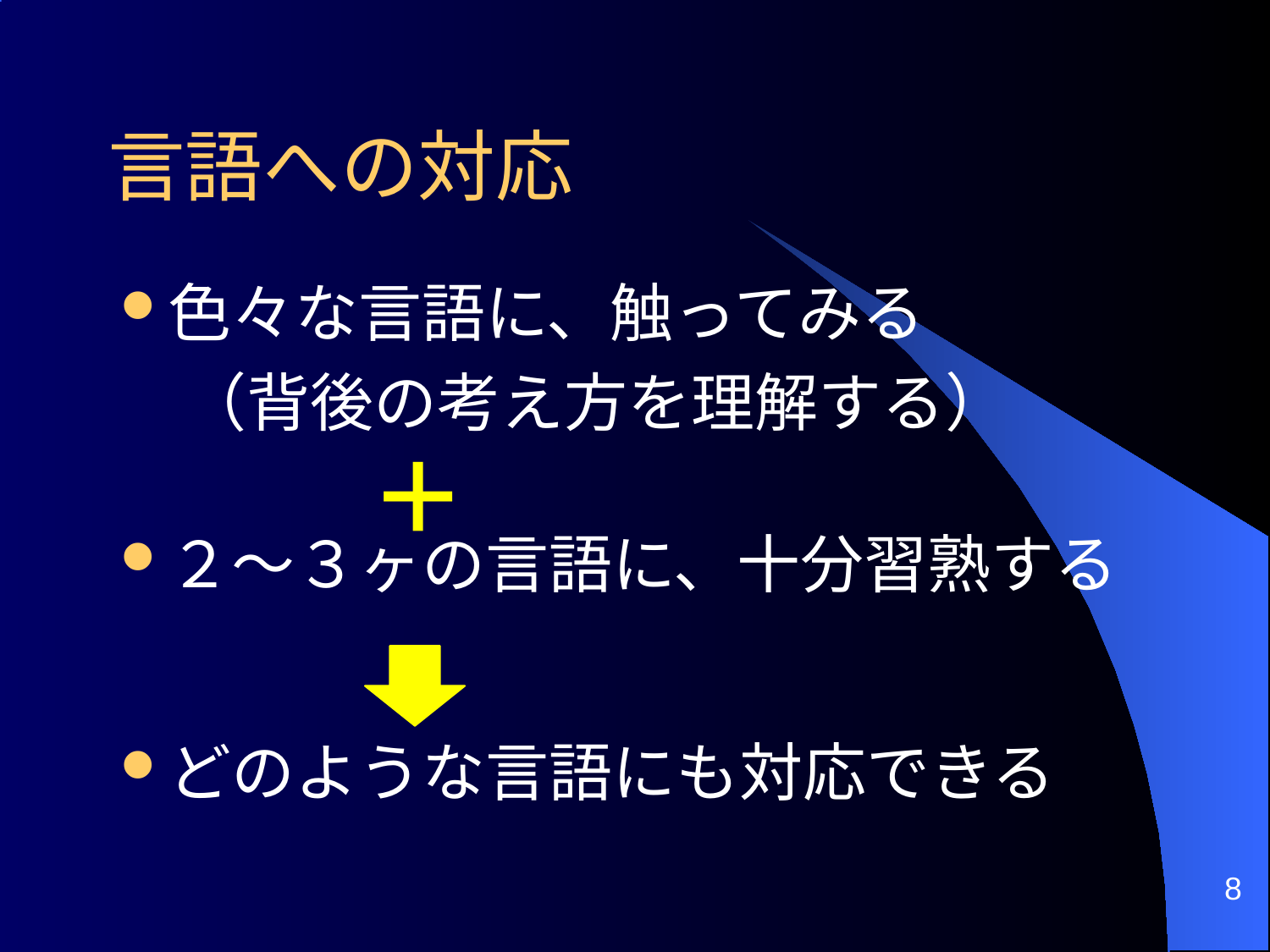

# 言語への対応
色々な言語に、触ってみる
（背後の考え方を理解する）

２～３ヶの言語に、十分習熟する

どのような言語にも対応できる
+

8